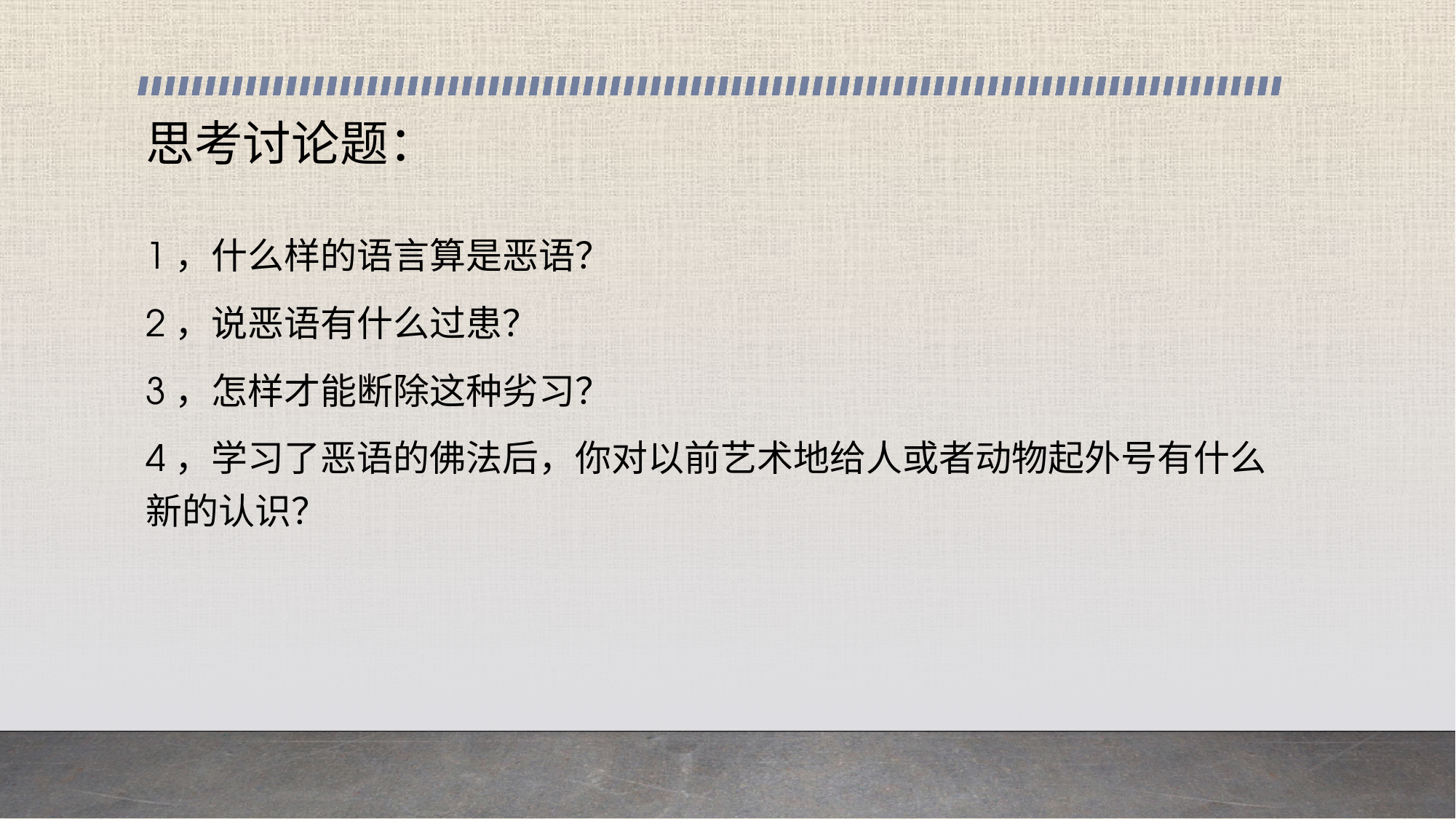

# 思考讨论题：
1，什么样的语言算是恶语？
2，说恶语有什么过患？
3，怎样才能断除这种劣习？
4，学习了恶语的佛法后，你对以前艺术地给人或者动物起外号有什么新的认识？